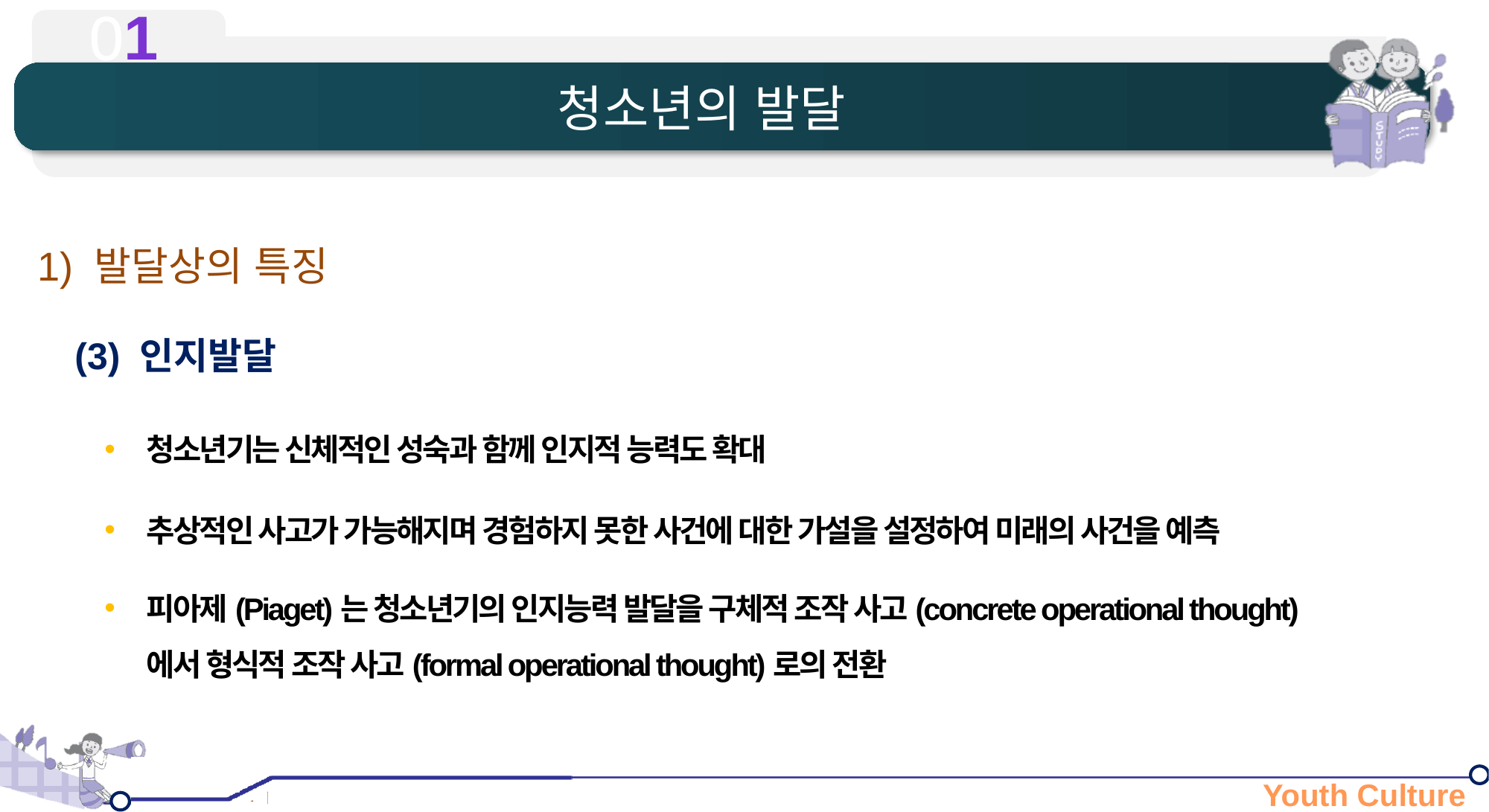

# 청소년의 발달
1) 발달상의 특징
(3) 인지발달
청소년기는 신체적인 성숙과 함께 인지적 능력도 확대

추상적인 사고가 가능해지며 경험하지 못한 사건에 대한 가설을 설정하여 미래의 사건을 예측

피아제(Piaget)는 청소년기의 인지능력 발달을 구체적 조작 사고(concrete operational thought)에서 형식적 조작 사고(formal operational thought)로의 전환